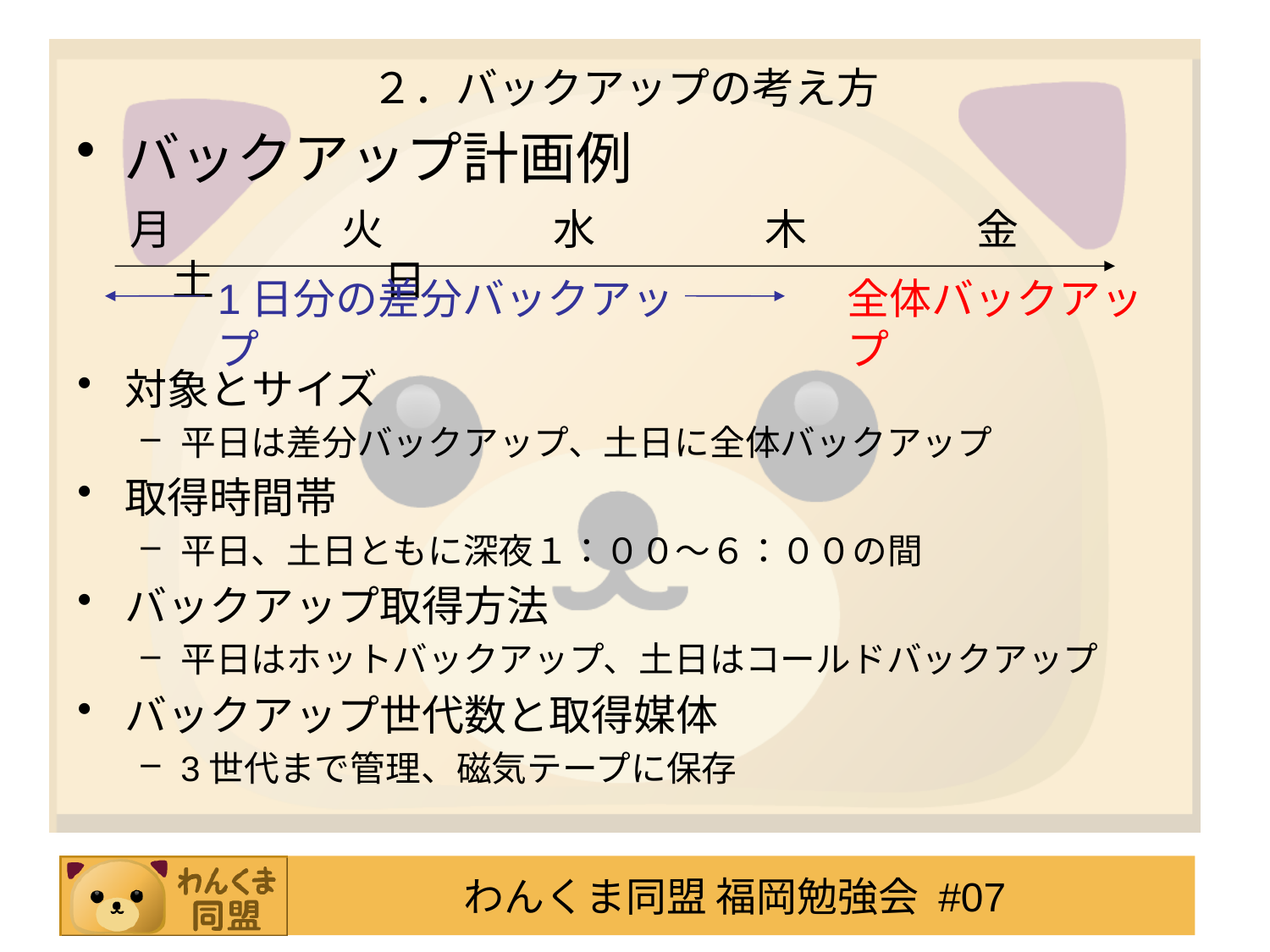

# ２．バックアップの考え方
バックアップ計画例
　月　　　　火　　　　水　　　　木　　　　金　　　　土　　　　日

1日分の差分バックアップ
全体バックアップ

対象とサイズ
平日は差分バックアップ、土日に全体バックアップ
取得時間帯
平日、土日ともに深夜１：００～６：００の間
バックアップ取得方法
平日はホットバックアップ、土日はコールドバックアップ
バックアップ世代数と取得媒体
3世代まで管理、磁気テープに保存